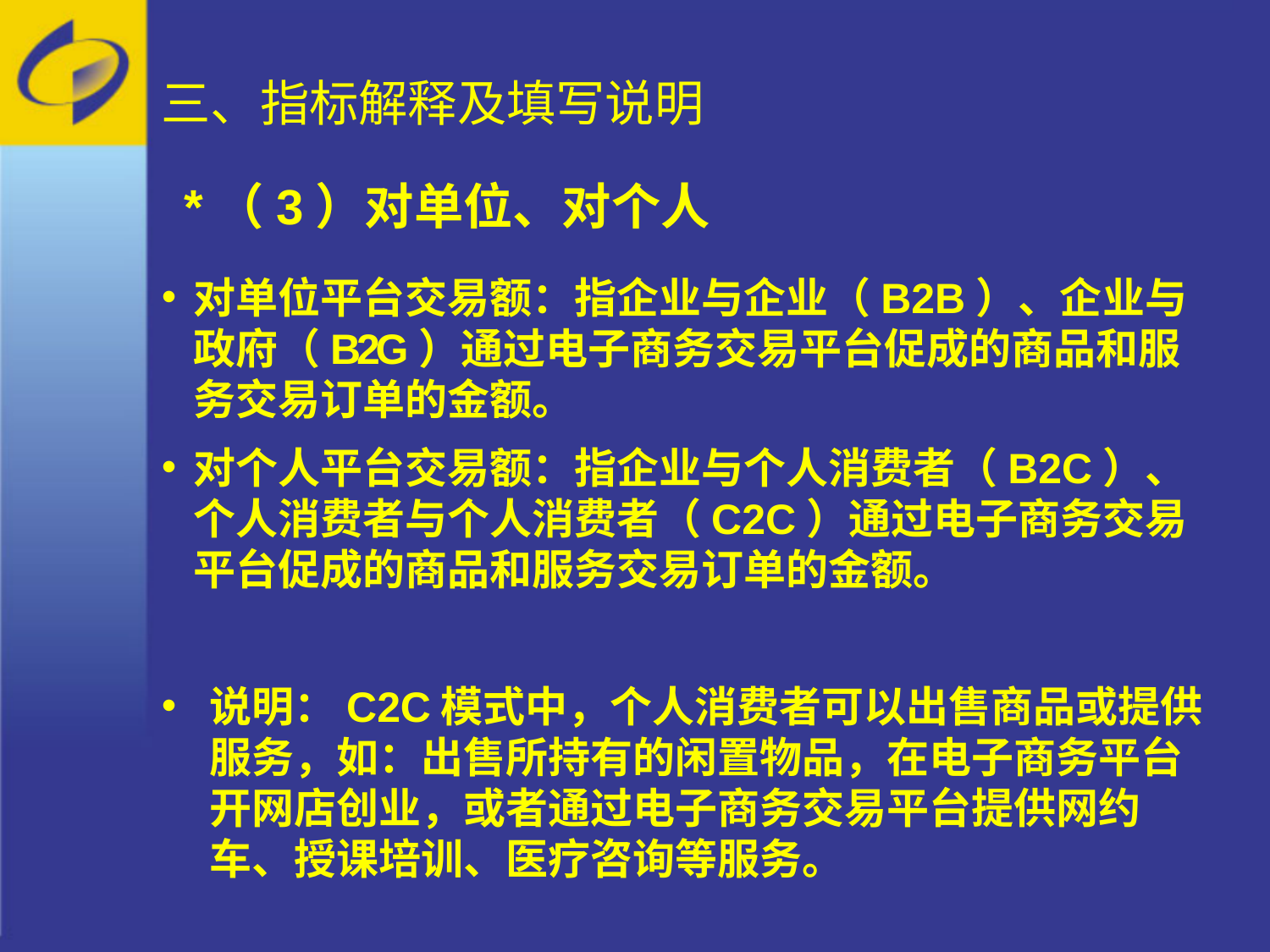

三、指标解释及填写说明
  *（3）对单位、对个人

对单位平台交易额：指企业与企业（B2B）、企业与政府（B2G）通过电子商务交易平台促成的商品和服务交易订单的金额。
对个人平台交易额：指企业与个人消费者（B2C）、个人消费者与个人消费者（C2C）通过电子商务交易平台促成的商品和服务交易订单的金额。

说明：C2C模式中，个人消费者可以出售商品或提供服务，如：出售所持有的闲置物品，在电子商务平台开网店创业，或者通过电子商务交易平台提供网约车、授课培训、医疗咨询等服务。